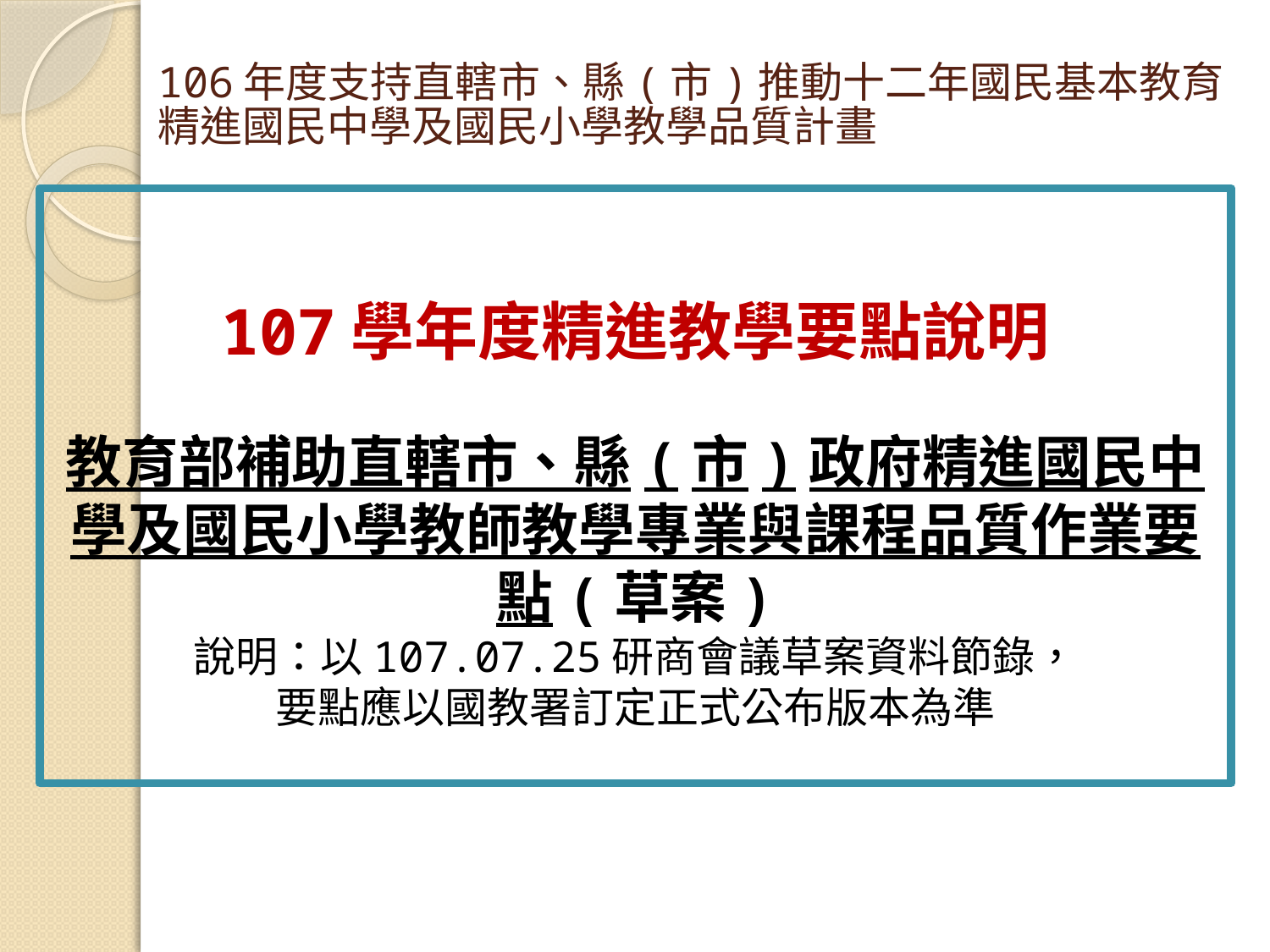

# 106年度支持直轄市、縣(市)推動十二年國民基本教育 精進國民中學及國民小學教學品質計畫

107學年度精進教學要點說明

教育部補助直轄市、縣(市)政府精進國民中學及國民小學教師教學專業與課程品質作業要點(草案)
說明：以107.07.25研商會議草案資料節錄，
要點應以國教署訂定正式公布版本為準